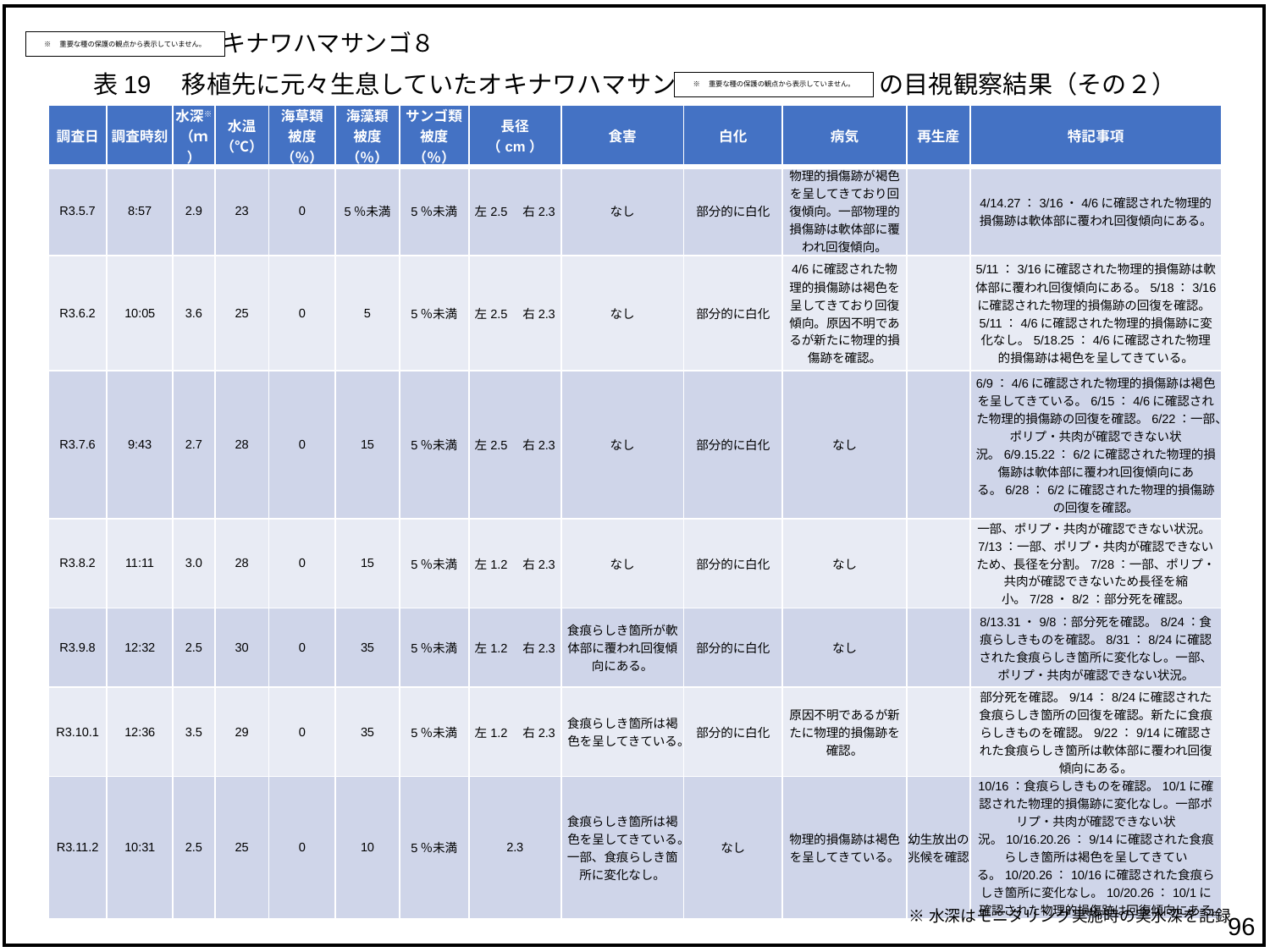

オキナワハマサンゴ８
※　重要な種の保護の観点から表示していません。
表19　移植先に元々生息していたオキナワハマサンゴ                            ８の目視観察結果（その２）
※　重要な種の保護の観点から表示していません。
| 調査日 | 調査時刻 | 水深※ （ｍ） | 水温 （℃） | 海草類 被度（％） | 海藻類 被度（％） | サンゴ類 被度（％） | 長径 （cm） | 食害 | 白化 | 病気 | 再生産 | 特記事項 |
| --- | --- | --- | --- | --- | --- | --- | --- | --- | --- | --- | --- | --- |
| R3.5.7 | 8:57 | 2.9 | 23 | 0 | 5％未満 | 5％未満 | 左2.5　右2.3 | なし | 部分的に白化 | 物理的損傷跡が褐色を呈してきており回復傾向。一部物理的損傷跡は軟体部に覆われ回復傾向。 |  | 4/14.27：3/16・4/6に確認された物理的損傷跡は軟体部に覆われ回復傾向にある。 |
| R3.6.2 | 10:05 | 3.6 | 25 | 0 | 5 | 5％未満 | 左2.5　右2.3 | なし | 部分的に白化 | 4/6に確認された物理的損傷跡は褐色を呈してきており回復傾向。原因不明であるが新たに物理的損傷跡を確認。 |  | 5/11：3/16に確認された物理的損傷跡は軟体部に覆われ回復傾向にある。5/18：3/16に確認された物理的損傷跡の回復を確認。5/11：4/6に確認された物理的損傷跡に変化なし。5/18.25：4/6に確認された物理的損傷跡は褐色を呈してきている。 |
| R3.7.6 | 9:43 | 2.7 | 28 | 0 | 15 | 5％未満 | 左2.5　右2.3 | なし | 部分的に白化 | なし |  | 6/9：4/6に確認された物理的損傷跡は褐色を呈してきている。6/15：4/6に確認された物理的損傷跡の回復を確認。6/22：一部、ポリプ・共肉が確認できない状況。6/9.15.22：6/2に確認された物理的損傷跡は軟体部に覆われ回復傾向にある。6/28：6/2に確認された物理的損傷跡の回復を確認。 |
| R3.8.2 | 11:11 | 3.0 | 28 | 0 | 15 | 5％未満 | 左1.2　右2.3 | なし | 部分的に白化 | なし |  | 一部、ポリプ・共肉が確認できない状況。7/13：一部、ポリプ・共肉が確認できないため、長径を分割。7/28：一部、ポリプ・共肉が確認できないため長径を縮小。7/28・8/2：部分死を確認。 |
| R3.9.8 | 12:32 | 2.5 | 30 | 0 | 35 | 5％未満 | 左1.2　右2.3 | 食痕らしき箇所が軟体部に覆われ回復傾向にある。 | 部分的に白化 | なし |  | 8/13.31・9/8：部分死を確認。8/24：食痕らしきものを確認。8/31：8/24に確認された食痕らしき箇所に変化なし。一部、ポリプ・共肉が確認できない状況。 |
| R3.10.1 | 12:36 | 3.5 | 29 | 0 | 35 | 5％未満 | 左1.2　右2.3 | 食痕らしき箇所は褐色を呈してきている。 | 部分的に白化 | 原因不明であるが新たに物理的損傷跡を確認。 |  | 部分死を確認。9/14：8/24に確認された食痕らしき箇所の回復を確認。新たに食痕らしきものを確認。9/22：9/14に確認された食痕らしき箇所は軟体部に覆われ回復傾向にある。 |
| R3.11.2 | 10:31 | 2.5 | 25 | 0 | 10 | 5％未満 | 2.3 | 食痕らしき箇所は褐色を呈してきている。一部、食痕らしき箇所に変化なし。 | なし | 物理的損傷跡は褐色を呈してきている。 | 幼生放出の兆候を確認 | 10/16：食痕らしきものを確認。10/1に確認された物理的損傷跡に変化なし。一部ポリプ・共肉が確認できない状況。10/16.20.26：9/14に確認された食痕らしき箇所は褐色を呈してきている。10/20.26：10/16に確認された食痕らしき箇所に変化なし。10/20.26：10/1に確認された物理的損傷跡は回復傾向にある。 |
※水深はモニタリング実施時の実水深を記録
96